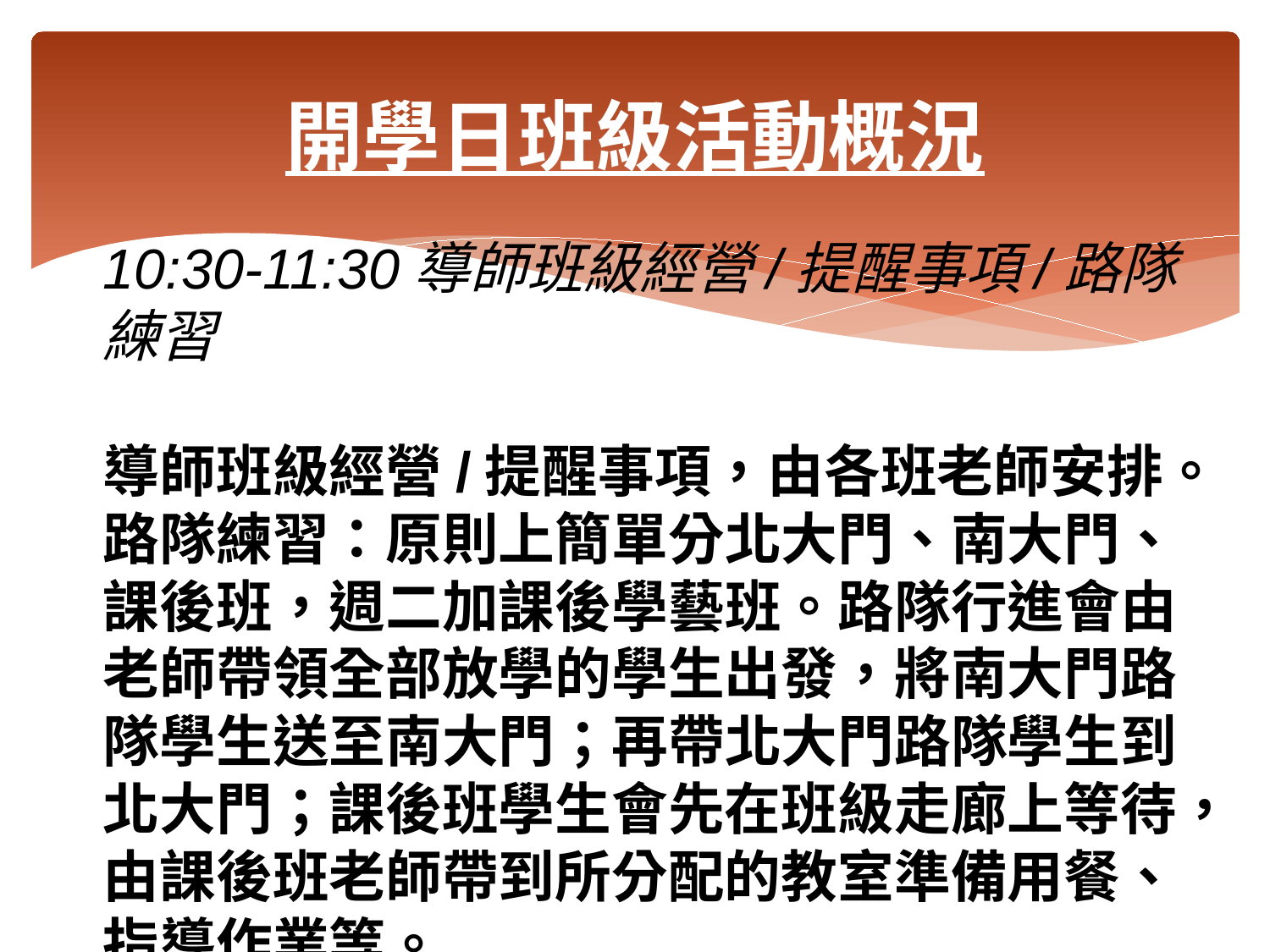

# 開學日班級活動概況
10:30-11:30導師班級經營/提醒事項/路隊練習

導師班級經營/提醒事項，由各班老師安排。路隊練習：原則上簡單分北大門、南大門、課後班，週二加課後學藝班。路隊行進會由老師帶領全部放學的學生出發，將南大門路隊學生送至南大門；再帶北大門路隊學生到北大門；課後班學生會先在班級走廊上等待，由課後班老師帶到所分配的教室準備用餐、指導作業等。